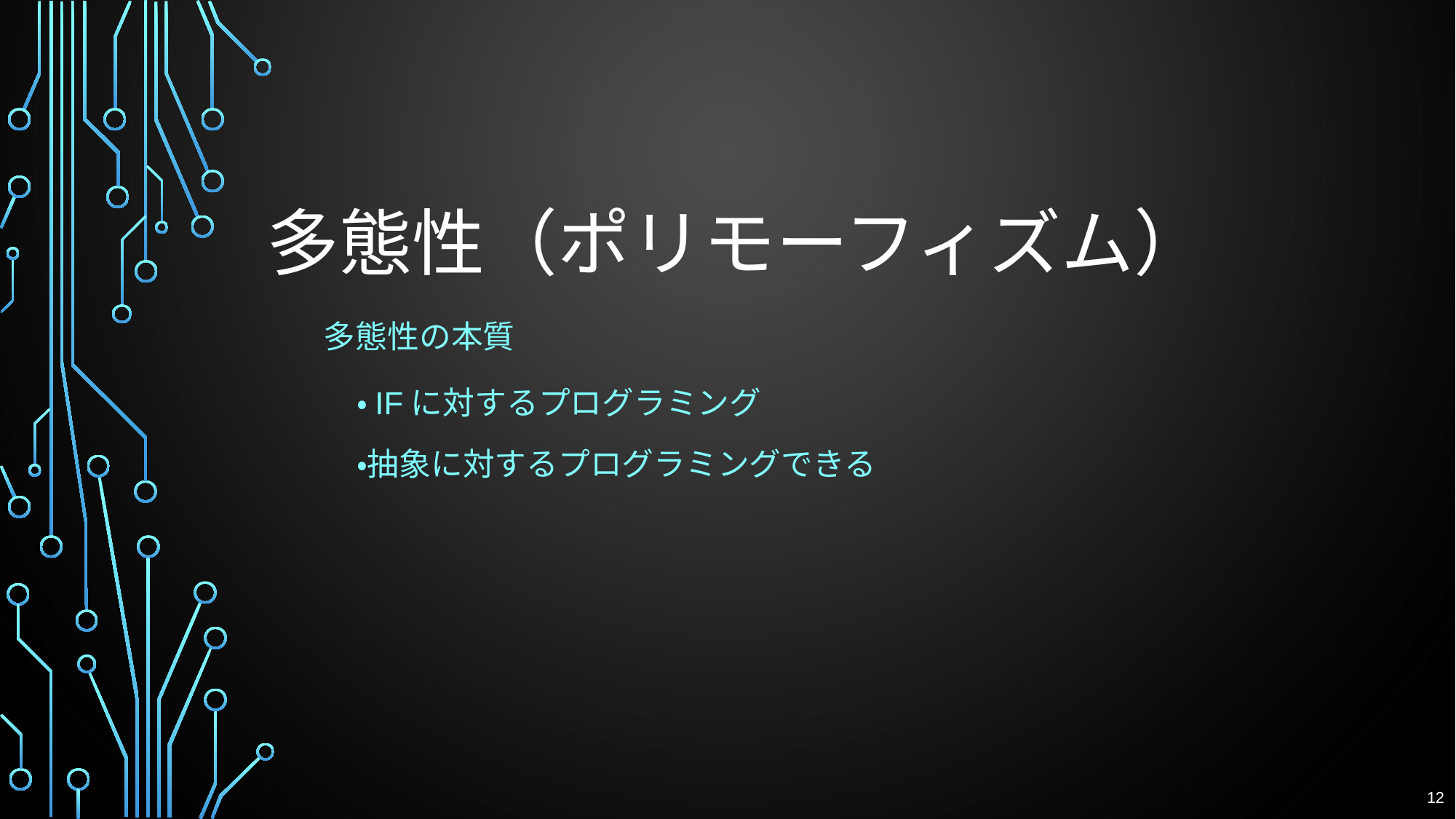

# 多態性（ポリモーフィズム）
多態性の本質
・IFに対するプログラミング
・抽象に対するプログラミングできる
12